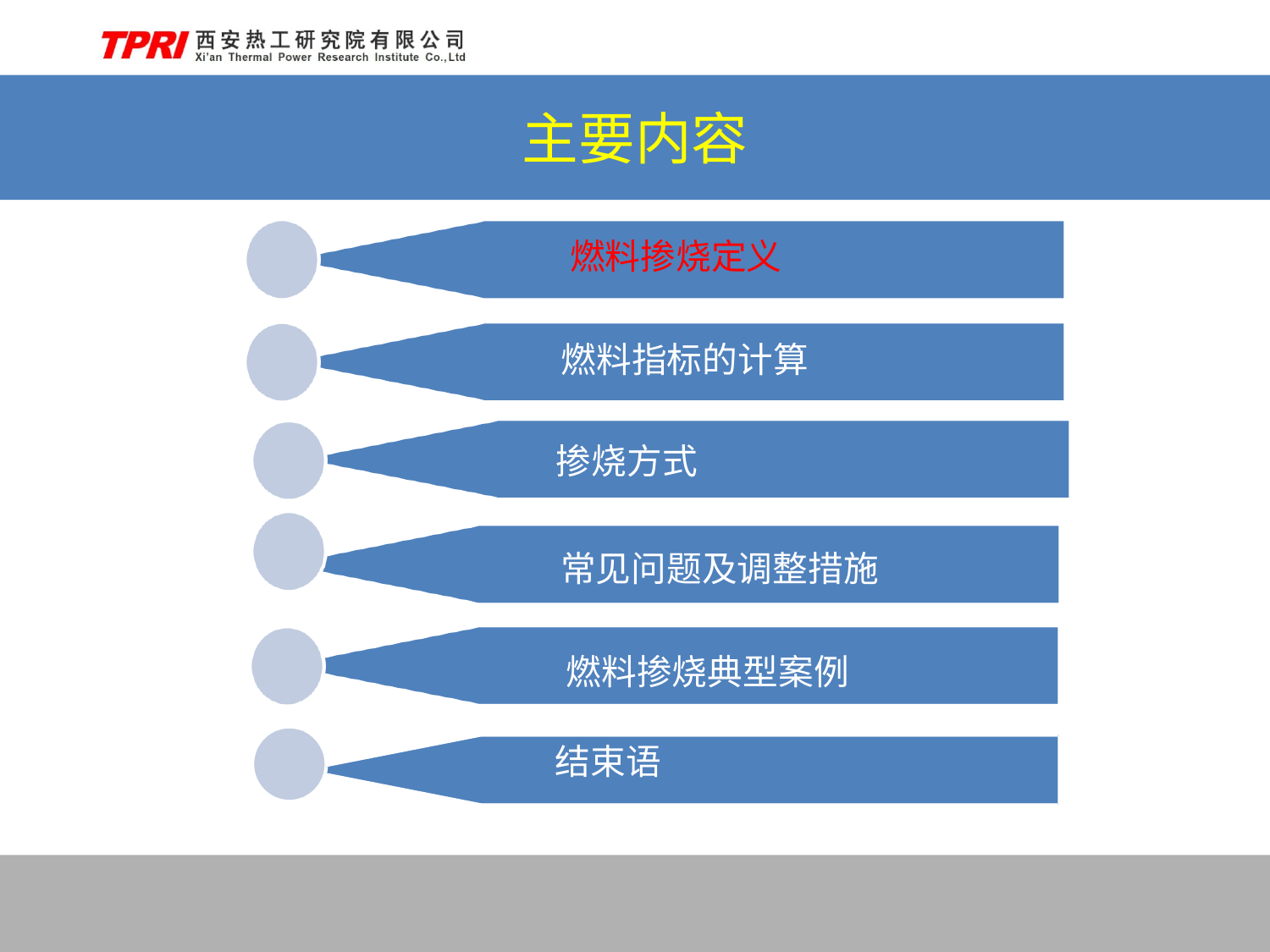

# 主要内容

燃料掺烧定义

燃料指标的计算

掺烧方式
常见问题及调整措施 燃料掺烧典型案例

结束语